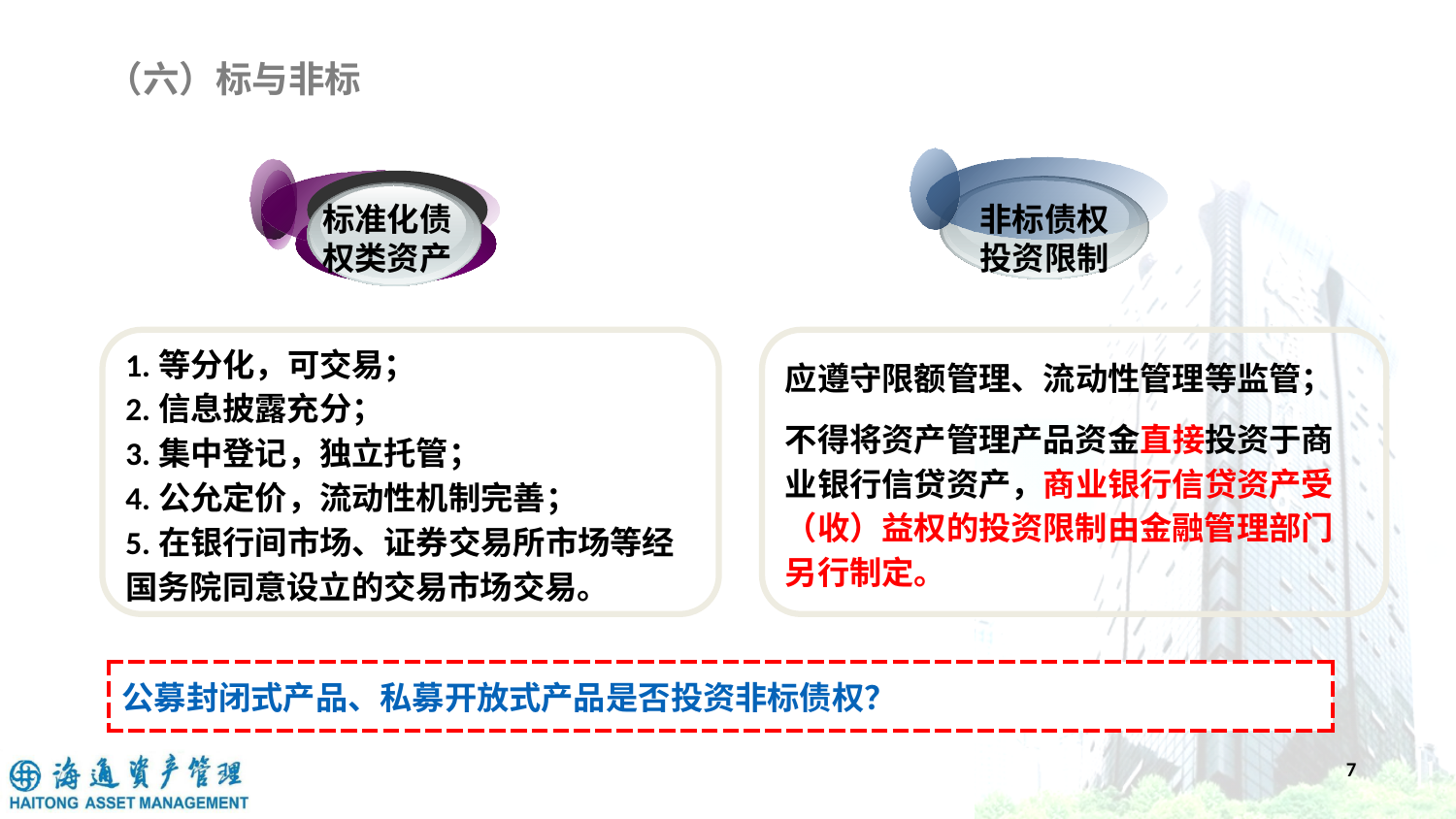

（六）标与非标

标准化债权类资产
非标债权投资限制

1.等分化，可交易；
2.信息披露充分；
3.集中登记，独立托管；
4.公允定价，流动性机制完善；
5.在银行间市场、证券交易所市场等经国务院同意设立的交易市场交易。
应遵守限额管理、流动性管理等监管；
不得将资产管理产品资金直接投资于商业银行信贷资产，商业银行信贷资产受（收）益权的投资限制由金融管理部门另行制定。
| 公募封闭式产品、私募开放式产品是否投资非标债权？ |
| --- |
7